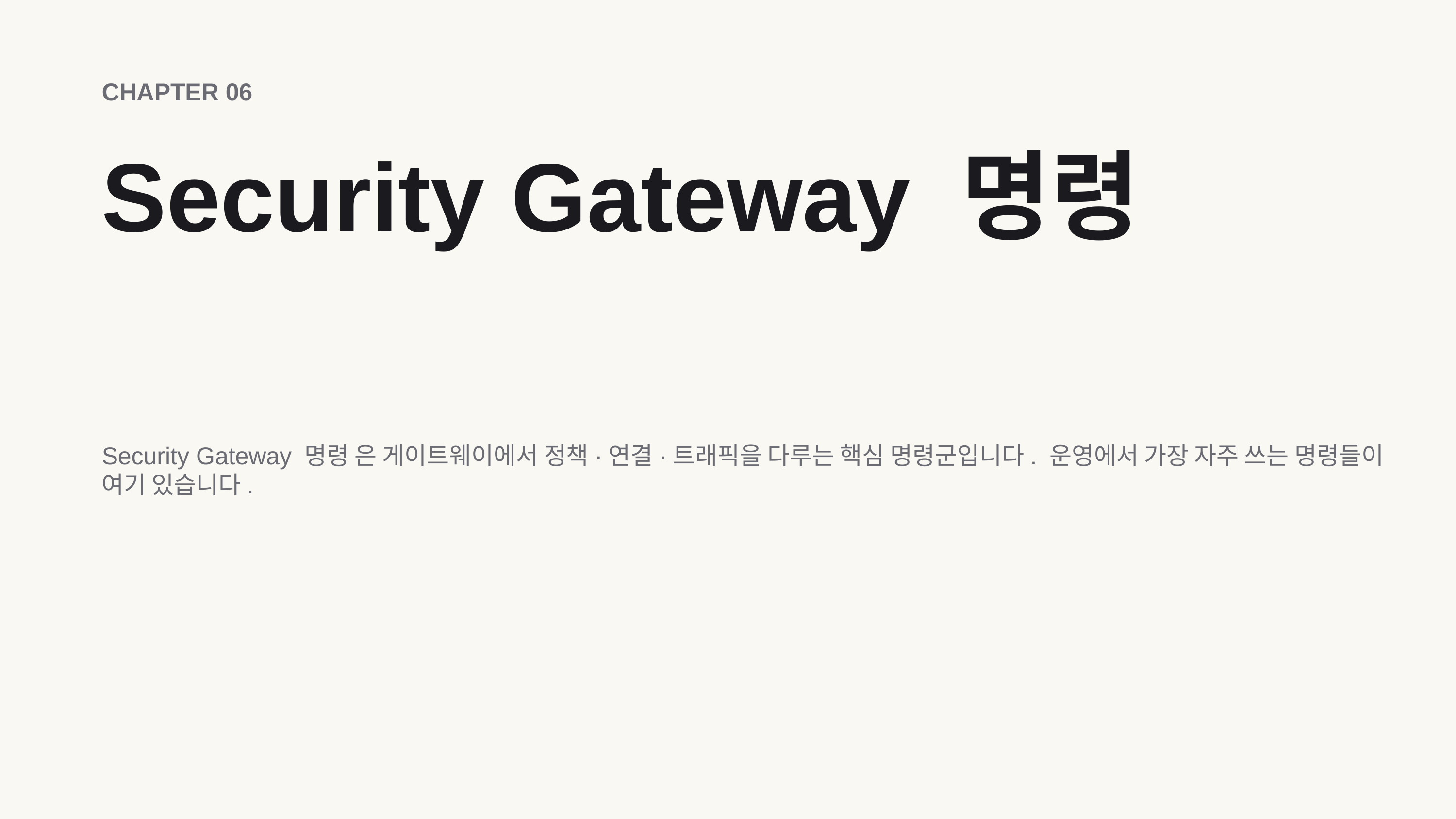

CHAPTER 06
Security Gateway 명령
Security Gateway 명령 은 게이트웨이에서 정책·연결·트래픽을 다루는 핵심 명령군입니다. 운영에서 가장 자주 쓰는 명령들이 여기 있습니다.